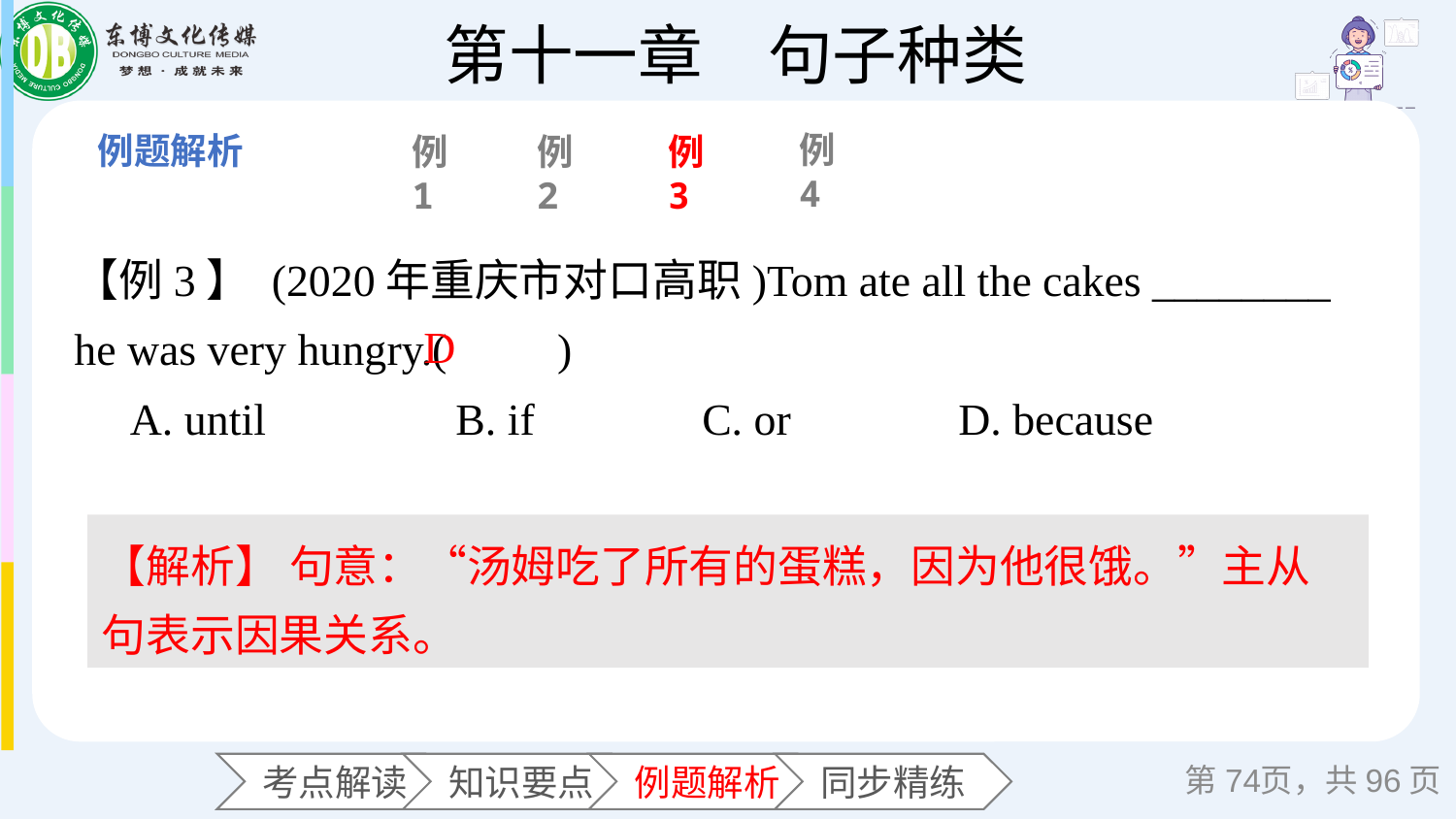

例4
例1
例2
例3
【例3】 (2020年重庆市对口高职)Tom ate all the cakes ________ he was very hungry.(　　)
     A. until                 B. if               C. or               D. because

D
【解析】 句意：“汤姆吃了所有的蛋糕，因为他很饿。”主从句表示因果关系。
第74页，共96页